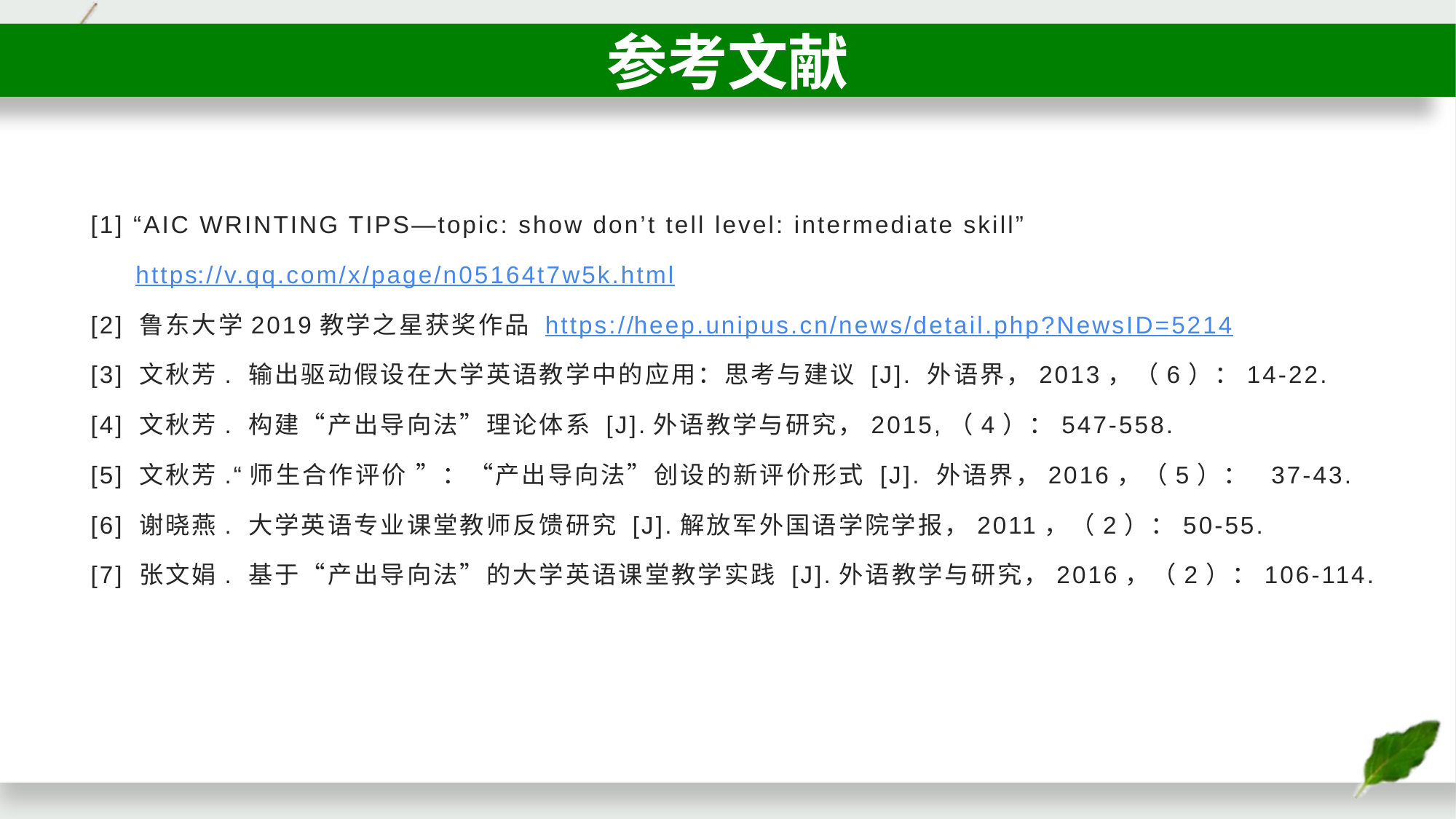

参考文献
#
[1] “AIC WRINTING TIPS—topic: show don’t tell level: intermediate skill”
     https://v.qq.com/x/page/n05164t7w5k.html
[2] 鲁东大学2019教学之星获奖作品 https://heep.unipus.cn/news/detail.php?NewsID=5214
[3] 文秋芳. 输出驱动假设在大学英语教学中的应用：思考与建议 [J]. 外语界，2013，（6）：14-22.
[4] 文秋芳. 构建“产出导向法”理论体系 [J].外语教学与研究，2015,（4）：547-558.
[5] 文秋芳.“师生合作评价 ”：“产出导向法”创设的新评价形式 [J]. 外语界，2016，（5）：  37-43.
[6] 谢晓燕. 大学英语专业课堂教师反馈研究 [J].解放军外国语学院学报，2011，（2）：50-55.
[7] 张文娟. 基于“产出导向法”的大学英语课堂教学实践 [J].外语教学与研究，2016，（2）：106-114.